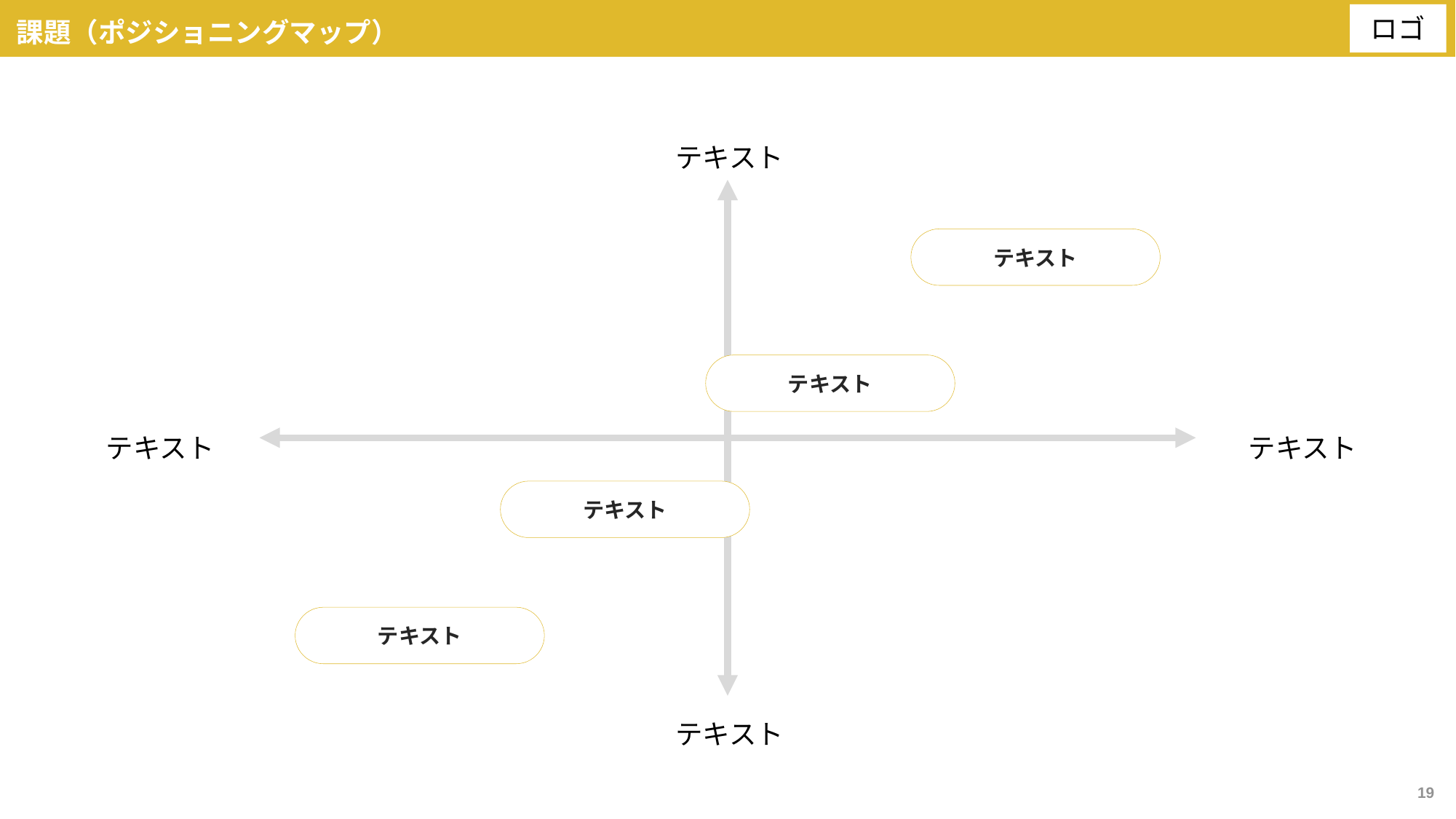

課題（ポジショニングマップ）
テキスト
テキスト
テキスト
テキスト
テキスト
テキスト
テキスト
テキスト
19